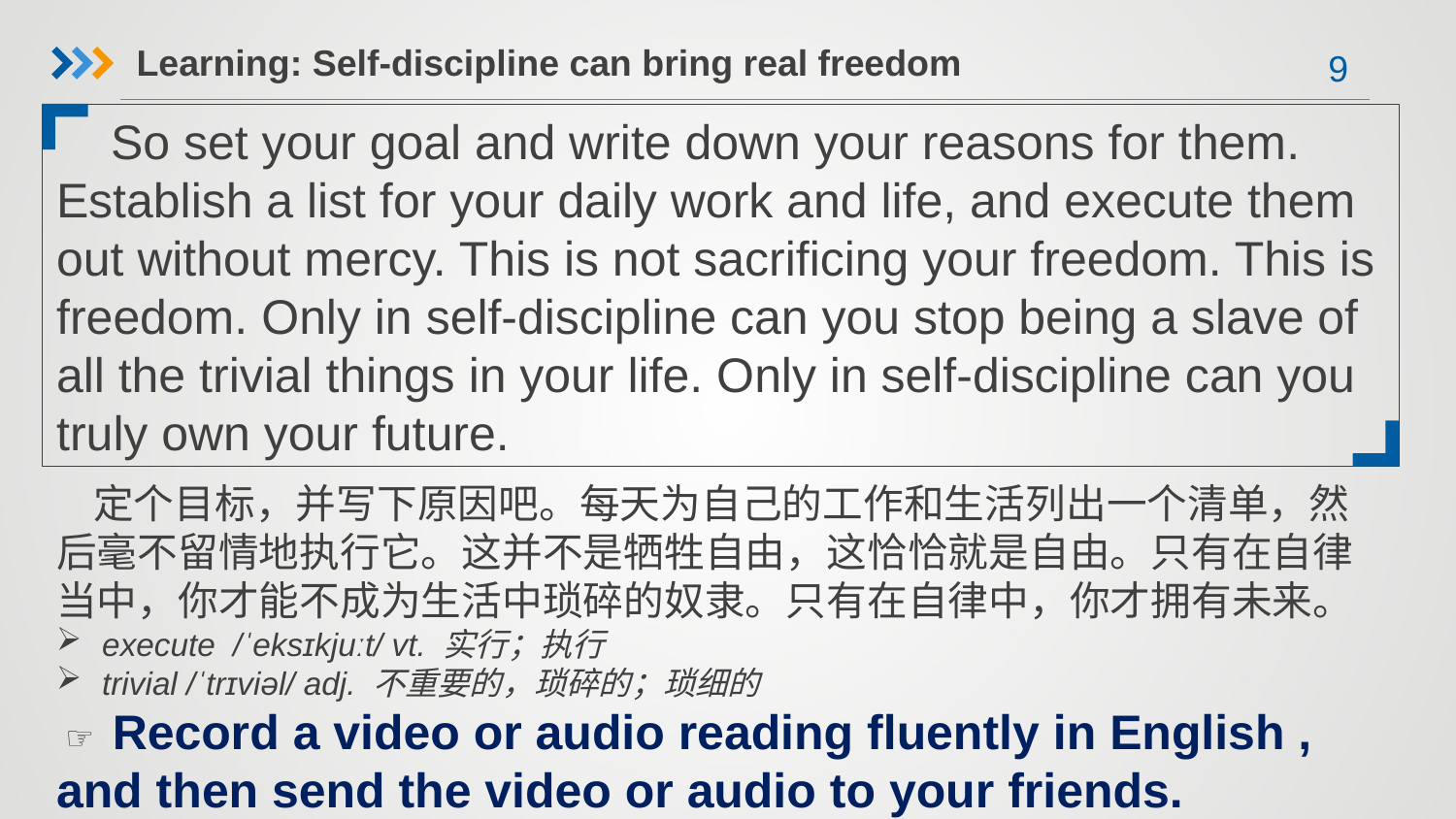

Learning: Self-discipline can bring real freedom
    So set your goal and write down your reasons for them. Establish a list for your daily work and life, and execute them out without mercy. This is not sacrificing your freedom. This is freedom. Only in self-discipline can you stop being a slave of all the trivial things in your life. Only in self-discipline can you truly own your future.

   定个目标，并写下原因吧。每天为自己的工作和生活列出一个清单，然后毫不留情地执行它。这并不是牺牲自由，这恰恰就是自由。只有在自律当中，你才能不成为生活中琐碎的奴隶。只有在自律中，你才拥有未来。
execute  /ˈeksɪkjuːt/ vt. 实行；执行
trivial /ˈtrɪviəl/ adj. 不重要的，琐碎的；琐细的
 ☞  Record a video or audio reading fluently in English , and then send the video or audio to your friends.